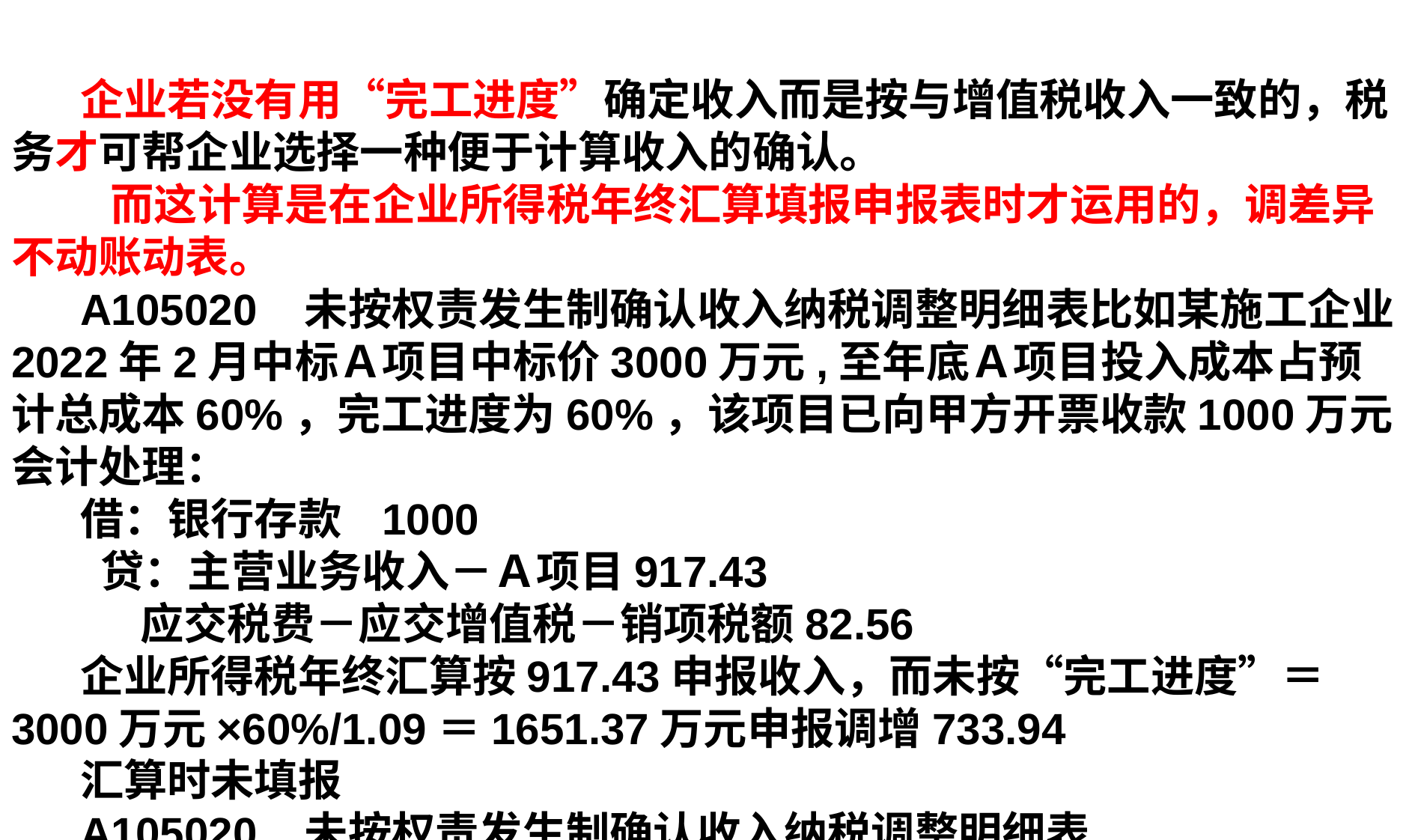

企业若没有用“完工进度”确定收入而是按与增值税收入一致的，税务才可帮企业选择一种便于计算收入的确认。
  而这计算是在企业所得税年终汇算填报申报表时才运用的，调差异不动账动表。
A105020   未按权责发生制确认收入纳税调整明细表比如某施工企业2022年2月中标Ａ项目中标价3000万元,至年底Ａ项目投入成本占预计总成本60%，完工进度为60%，该项目已向甲方开票收款1000万元会计处理：
借：银行存款   1000
 贷：主营业务收入－Ａ项目917.43
     应交税费－应交增值税－销项税额82.56
企业所得税年终汇算按917.43申报收入，而未按“完工进度”＝3000万元×60%/1.09＝1651.37万元申报调增733.94
汇算时未填报
A105020   未按权责发生制确认收入纳税调整明细表